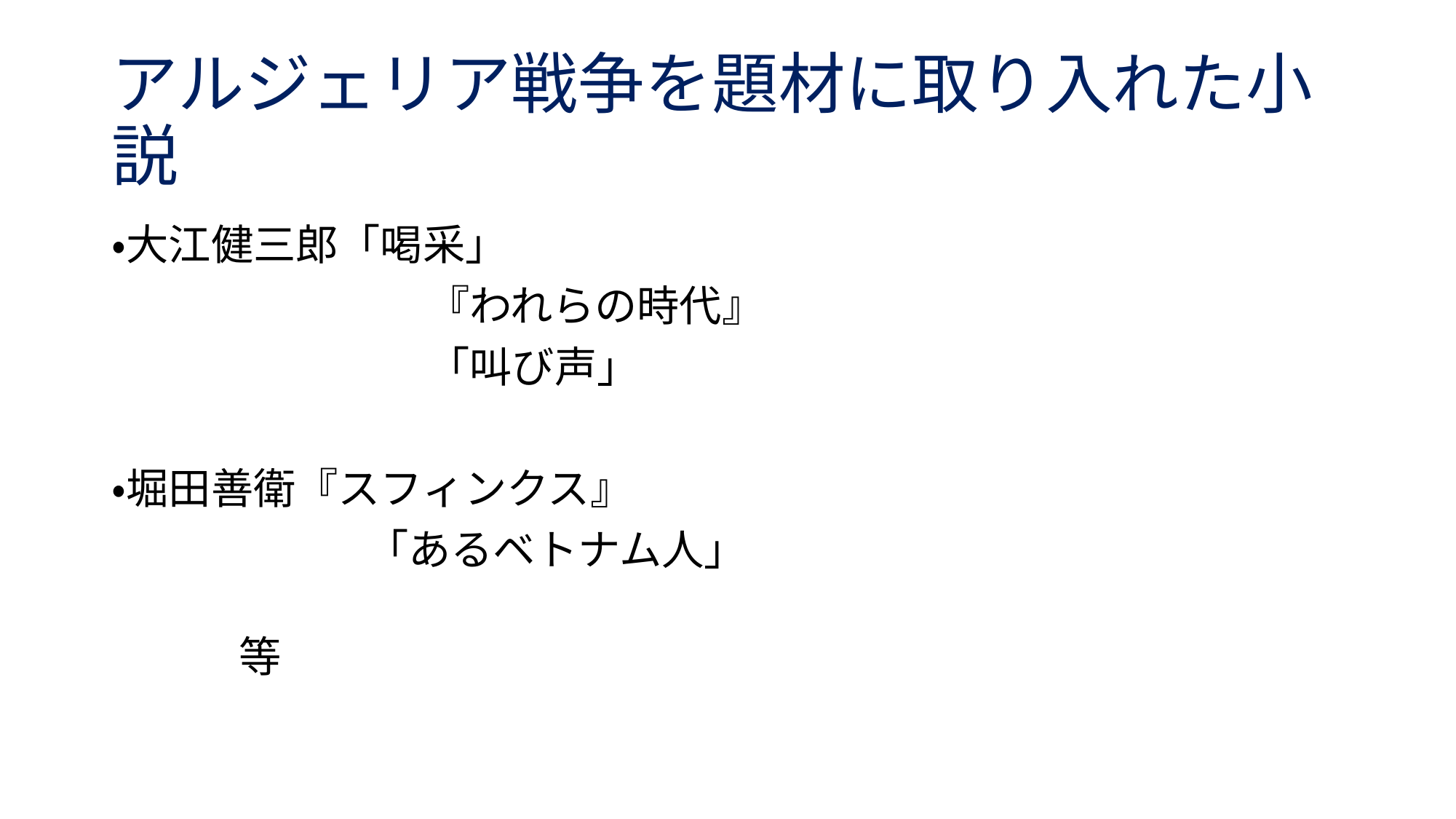

# アルジェリア戦争を題材に取り入れた小説
・大江健三郎「喝采」
　　　　　　　  『われらの時代』
　　　　　　　  「叫び声」

・堀田善衛『スフィンクス』
　　　　　　「あるベトナム人」
　　　　　　　　　　　　　　　　　　　　　　　　　　　　　　　　等